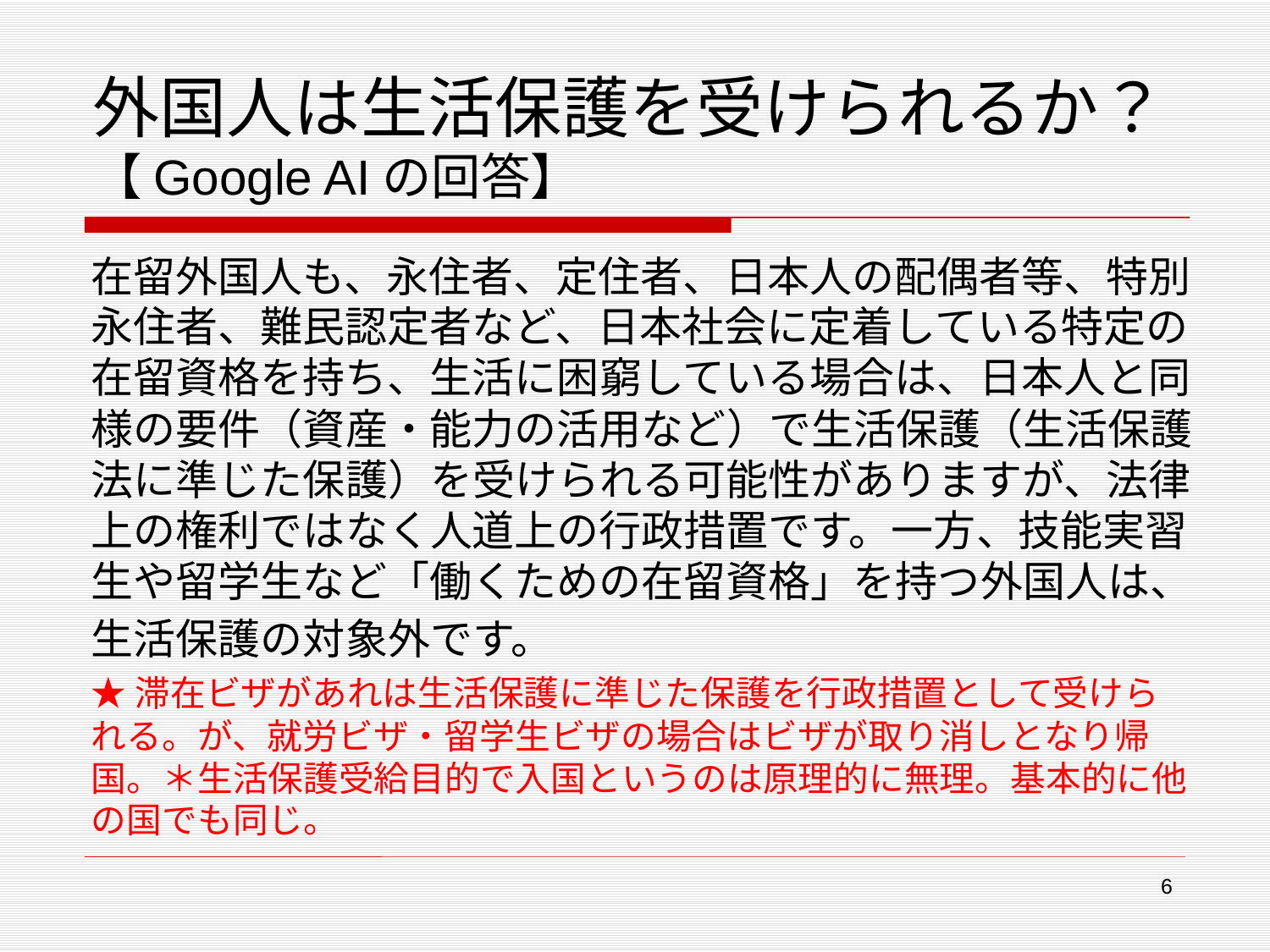

# 外国人は生活保護を受けられるか？ 【Google AIの回答】
在留外国人も、永住者、定住者、日本人の配偶者等、特別永住者、難民認定者など、日本社会に定着している特定の在留資格を持ち、生活に困窮している場合は、日本人と同様の要件（資産・能力の活用など）で生活保護（生活保護法に準じた保護）を受けられる可能性がありますが、法律上の権利ではなく人道上の行政措置です。一方、技能実習生や留学生など「働くための在留資格」を持つ外国人は、生活保護の対象外です。
★滞在ビザがあれは生活保護に準じた保護を行政措置として受けられる。が、就労ビザ・留学生ビザの場合はビザが取り消しとなり帰国。＊生活保護受給目的で入国というのは原理的に無理。基本的に他の国でも同じ。
6